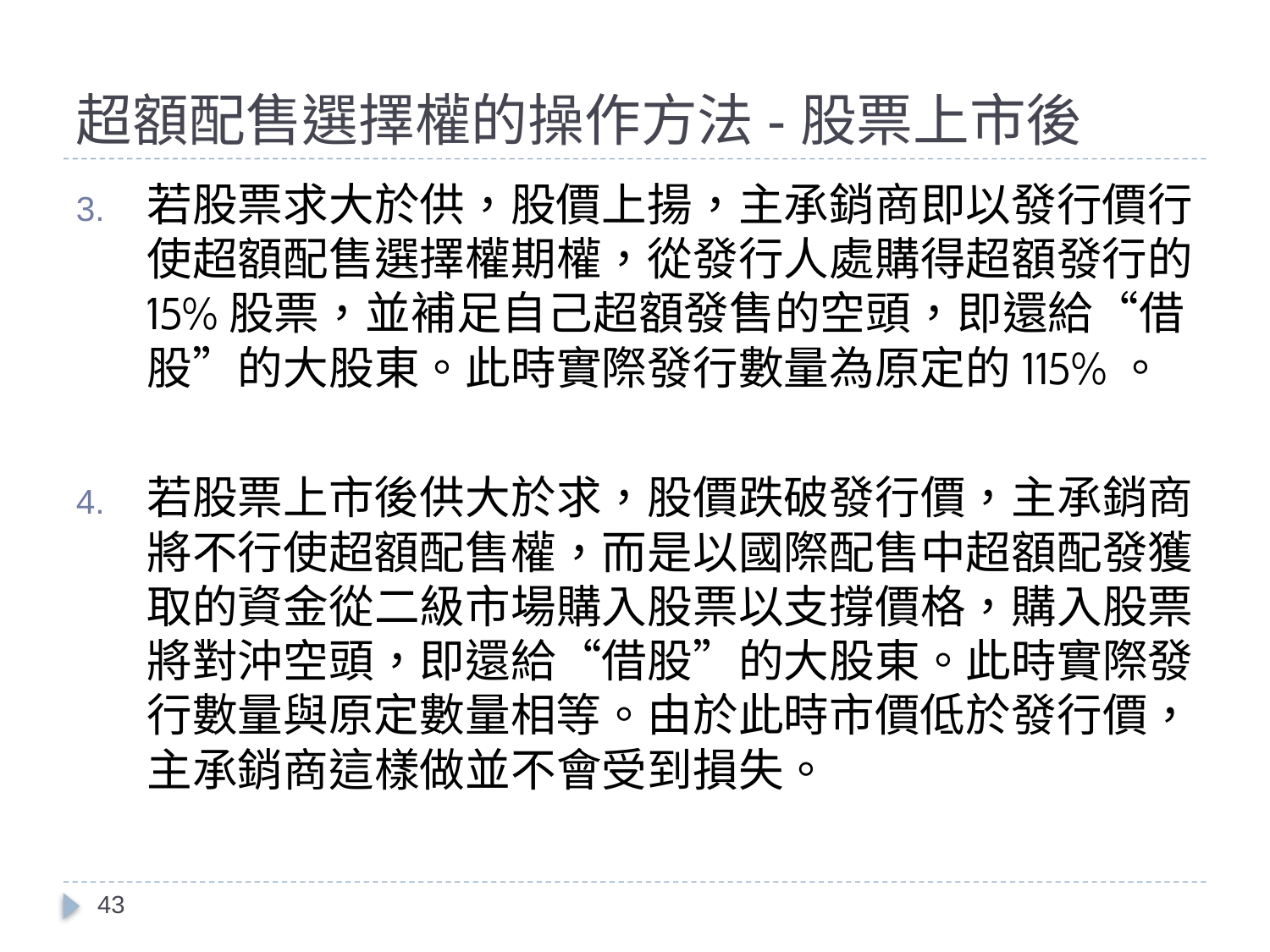

# 超額配售選擇權的操作方法-股票上市後
若股票求大於供，股價上揚，主承銷商即以發行價行使超額配售選擇權期權，從發行人處購得超額發行的15%股票，並補足自己超額發售的空頭，即還給“借股”的大股東。此時實際發行數量為原定的115%。

若股票上市後供大於求，股價跌破發行價，主承銷商將不行使超額配售權，而是以國際配售中超額配發獲取的資金從二級市場購入股票以支撐價格，購入股票將對沖空頭，即還給“借股”的大股東。此時實際發行數量與原定數量相等。由於此時市價低於發行價，主承銷商這樣做並不會受到損失。
43